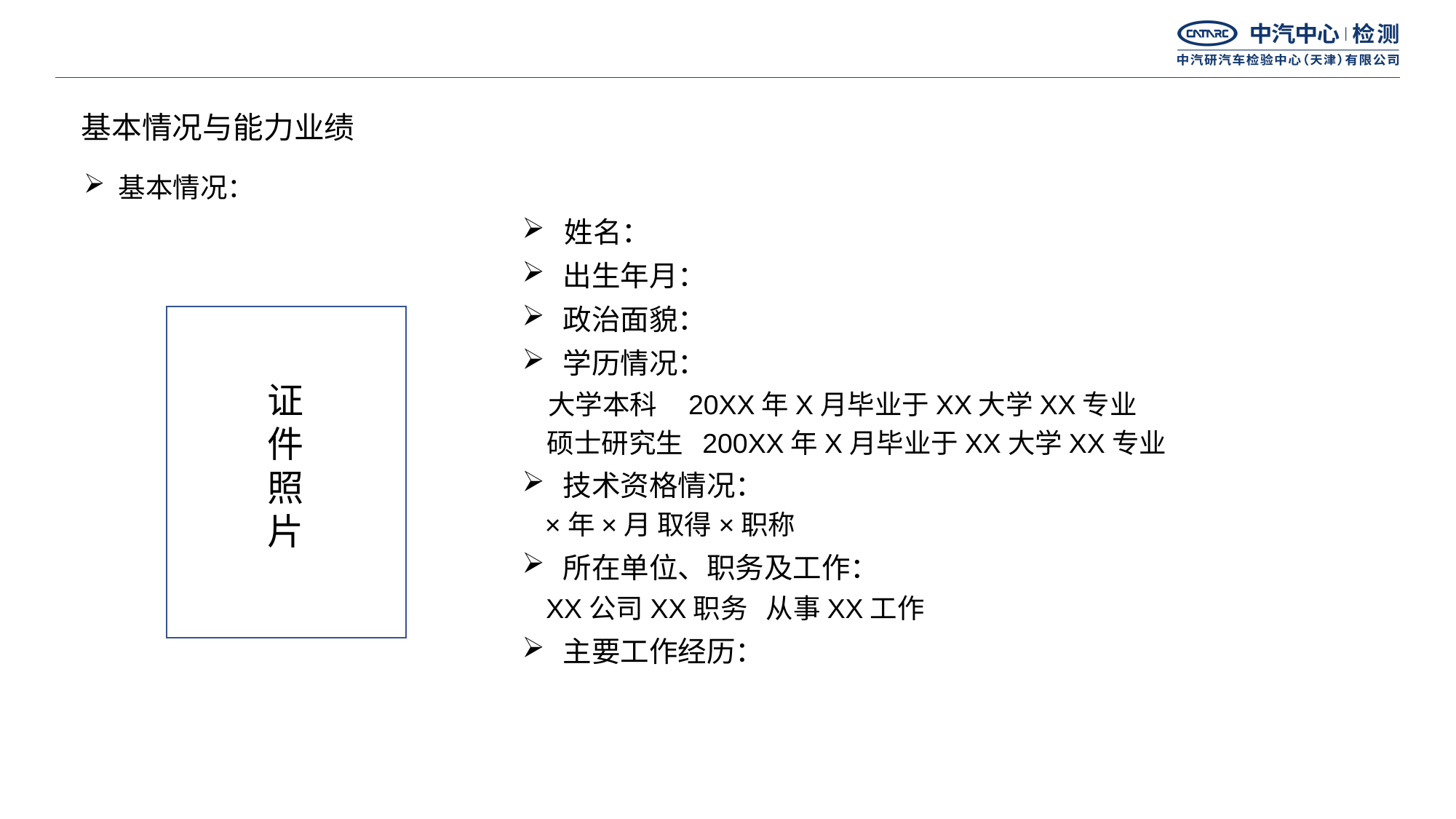

基本情况与能力业绩
 基本情况：
  姓名：
出生年月：
政治面貌：
学历情况：
   大学本科    20XX年X月毕业于XX大学XX专业
   硕士研究生  200XX年X月毕业于XX大学XX专业
技术资格情况：
   ×年×月 取得×职称
所在单位、职务及工作：
   XX公司XX职务   从事XX工作
主要工作经历：

证
件
照
片